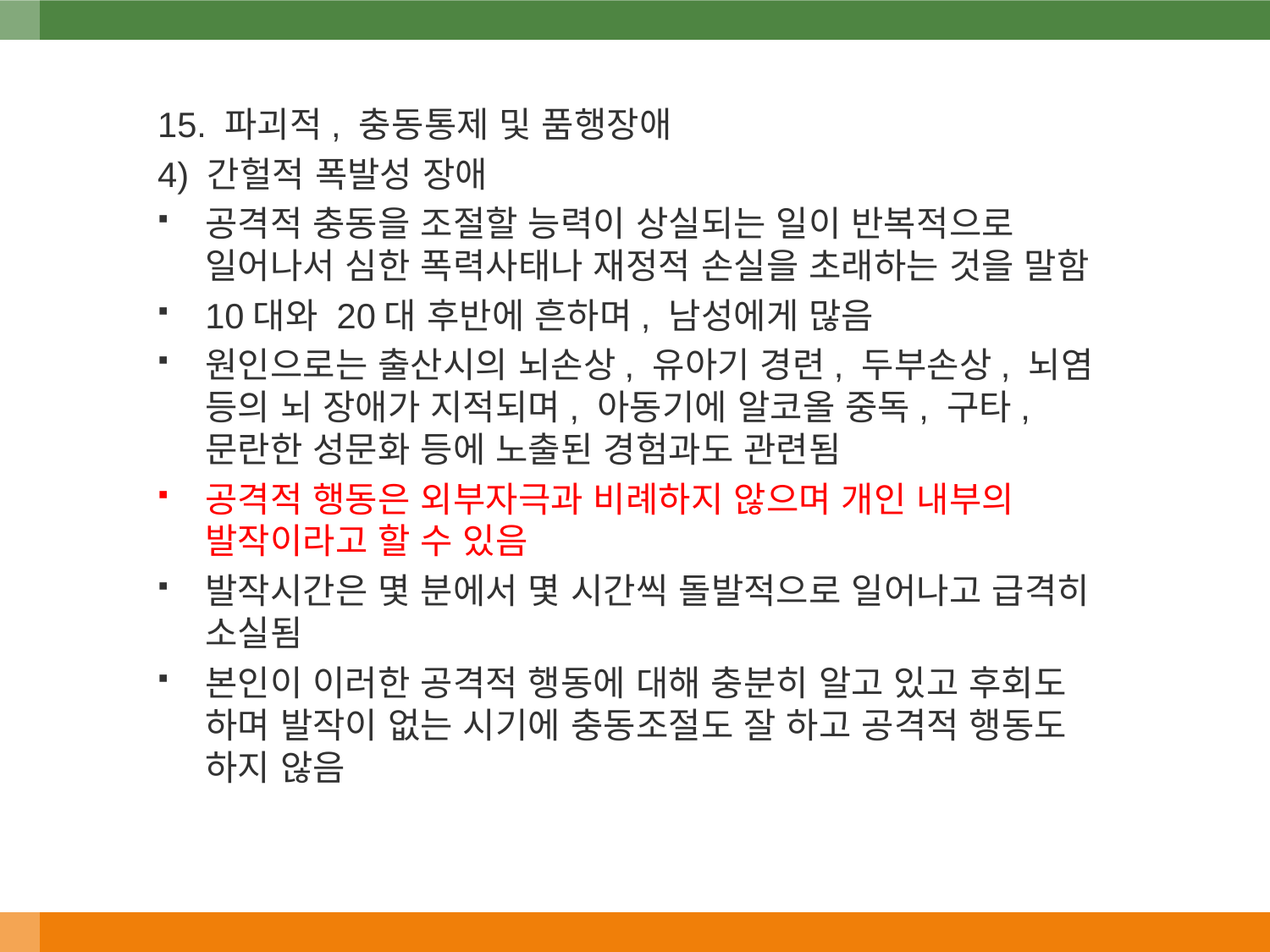

15. 파괴적, 충동통제 및 품행장애
4) 간헐적 폭발성 장애
공격적 충동을 조절할 능력이 상실되는 일이 반복적으로 일어나서 심한 폭력사태나 재정적 손실을 초래하는 것을 말함
10대와 20대 후반에 흔하며, 남성에게 많음
원인으로는 출산시의 뇌손상, 유아기 경련, 두부손상, 뇌염 등의 뇌 장애가 지적되며, 아동기에 알코올 중독, 구타, 문란한 성문화 등에 노출된 경험과도 관련됨
공격적 행동은 외부자극과 비례하지 않으며 개인 내부의 발작이라고 할 수 있음
발작시간은 몇 분에서 몇 시간씩 돌발적으로 일어나고 급격히 소실됨
본인이 이러한 공격적 행동에 대해 충분히 알고 있고 후회도 하며 발작이 없는 시기에 충동조절도 잘 하고 공격적 행동도 하지 않음